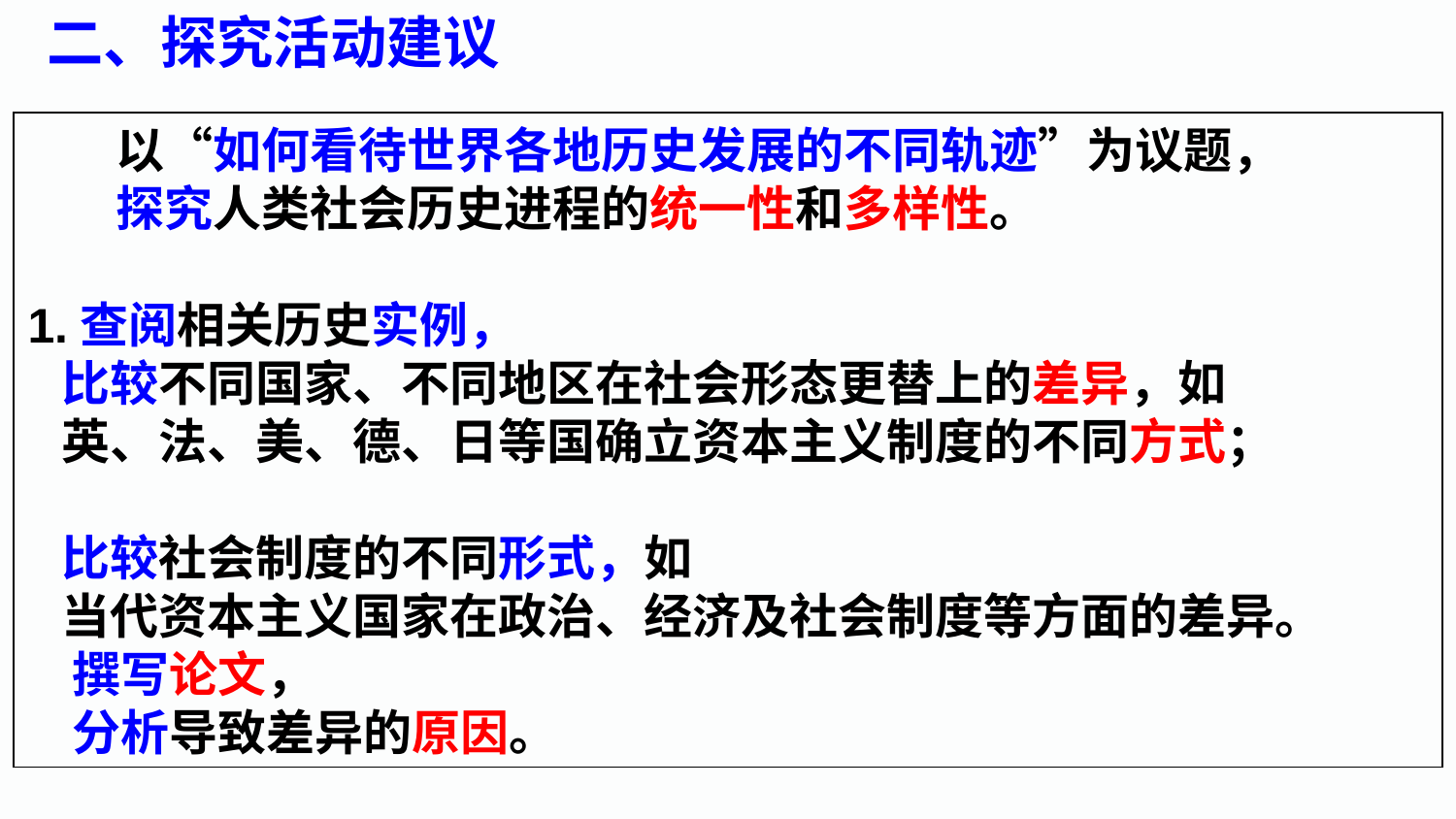

二、探究活动建议
       以“如何看待世界各地历史发展的不同轨迹”为议题，
       探究人类社会历史进程的统一性和多样性。

1.查阅相关历史实例，
  比较不同国家、不同地区在社会形态更替上的差异，如
  英、法、美、德、日等国确立资本主义制度的不同方式；

  比较社会制度的不同形式，如
  当代资本主义国家在政治、经济及社会制度等方面的差异。
   撰写论文，
   分析导致差异的原因。